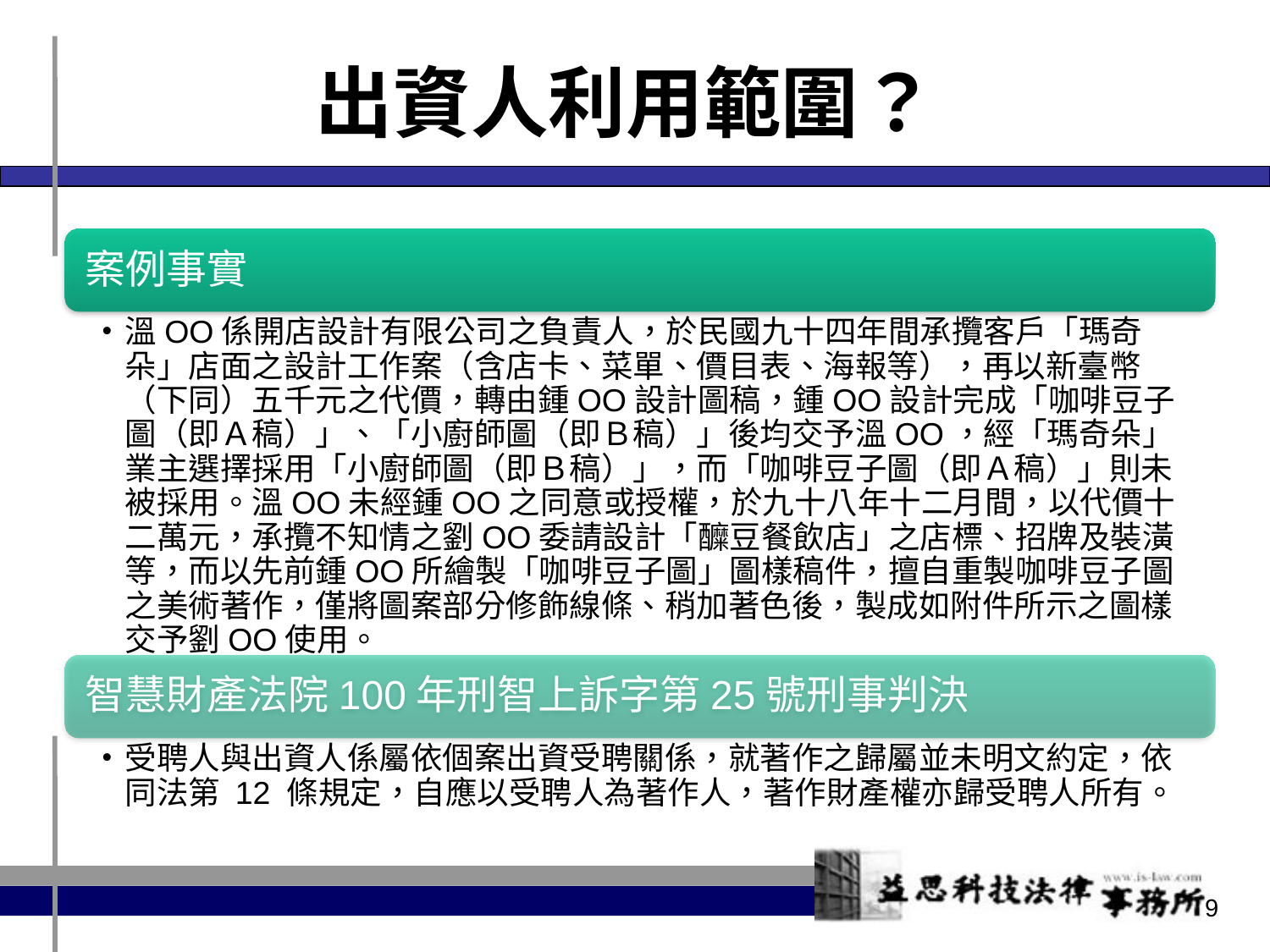

# 出資人利用範圍？
案例事實
溫OO係開店設計有限公司之負責人，於民國九十四年間承攬客戶「瑪奇朵」店面之設計工作案（含店卡、菜單、價目表、海報等），再以新臺幣（下同）五千元之代價，轉由鍾OO設計圖稿，鍾OO設計完成「咖啡豆子圖（即Ａ稿）」、「小廚師圖（即Ｂ稿）」後均交予溫OO，經「瑪奇朵」業主選擇採用「小廚師圖（即Ｂ稿）」，而「咖啡豆子圖（即Ａ稿）」則未被採用。溫OO未經鍾OO之同意或授權，於九十八年十二月間，以代價十二萬元，承攬不知情之劉OO委請設計「醾豆餐飲店」之店標、招牌及裝潢等，而以先前鍾OO所繪製「咖啡豆子圖」圖樣稿件，擅自重製咖啡豆子圖之美術著作，僅將圖案部分修飾線條、稍加著色後，製成如附件所示之圖樣交予劉OO使用。
智慧財產法院100年刑智上訴字第25號刑事判決
受聘人與出資人係屬依個案出資受聘關係，就著作之歸屬並未明文約定，依同法第 12 條規定，自應以受聘人為著作人，著作財產權亦歸受聘人所有。
9